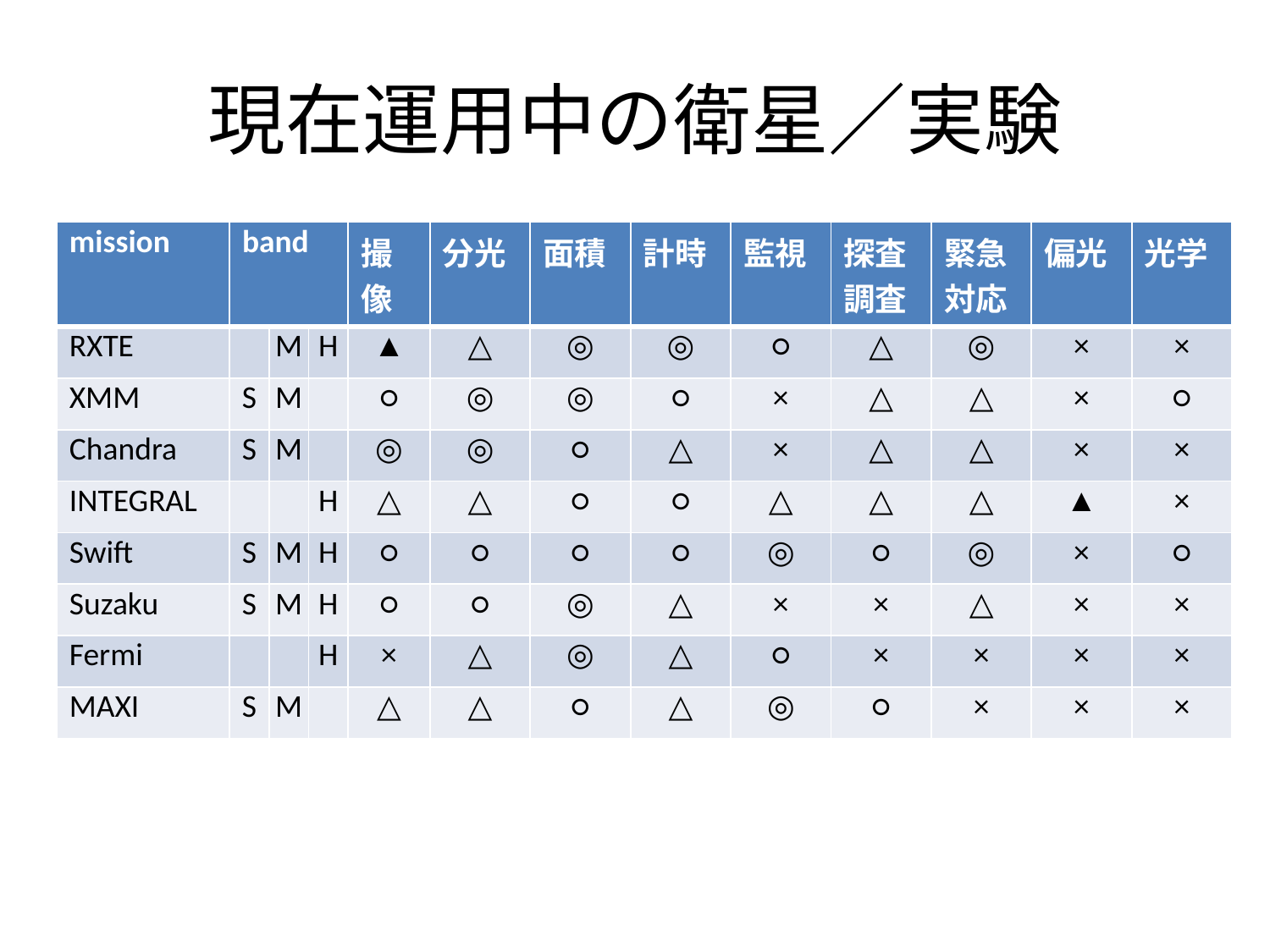

# 現在運用中の衛星／実験
| mission | band |  |  | 撮像 | 分光 | 面積 | 計時 | 監視 | 探査調査 | 緊急対応 | 偏光 | 光学 |
| --- | --- | --- | --- | --- | --- | --- | --- | --- | --- | --- | --- | --- |
| RXTE |  | M | H | ▲ | △ | ◎ | ◎ | ○ | △ | ◎ | × | × |
| XMM | S | M |  | ○ | ◎ | ◎ | ○ | × | △ | △ | × | ○ |
| Chandra | S | M |  | ◎ | ◎ | ○ | △ | × | △ | △ | × | × |
| INTEGRAL |  |  | H | △ | △ | ○ | ○ | △ | △ | △ | ▲ | × |
| Swift | S | M | H | ○ | ○ | ○ | ○ | ◎ | ○ | ◎ | × | ○ |
| Suzaku | S | M | H | ○ | ○ | ◎ | △ | × | × | △ | × | × |
| Fermi |  |  | H | × | △ | ◎ | △ | ○ | × | × | × | × |
| MAXI | S | M |  | △ | △ | ○ | △ | ◎ | ○ | × | × | × |